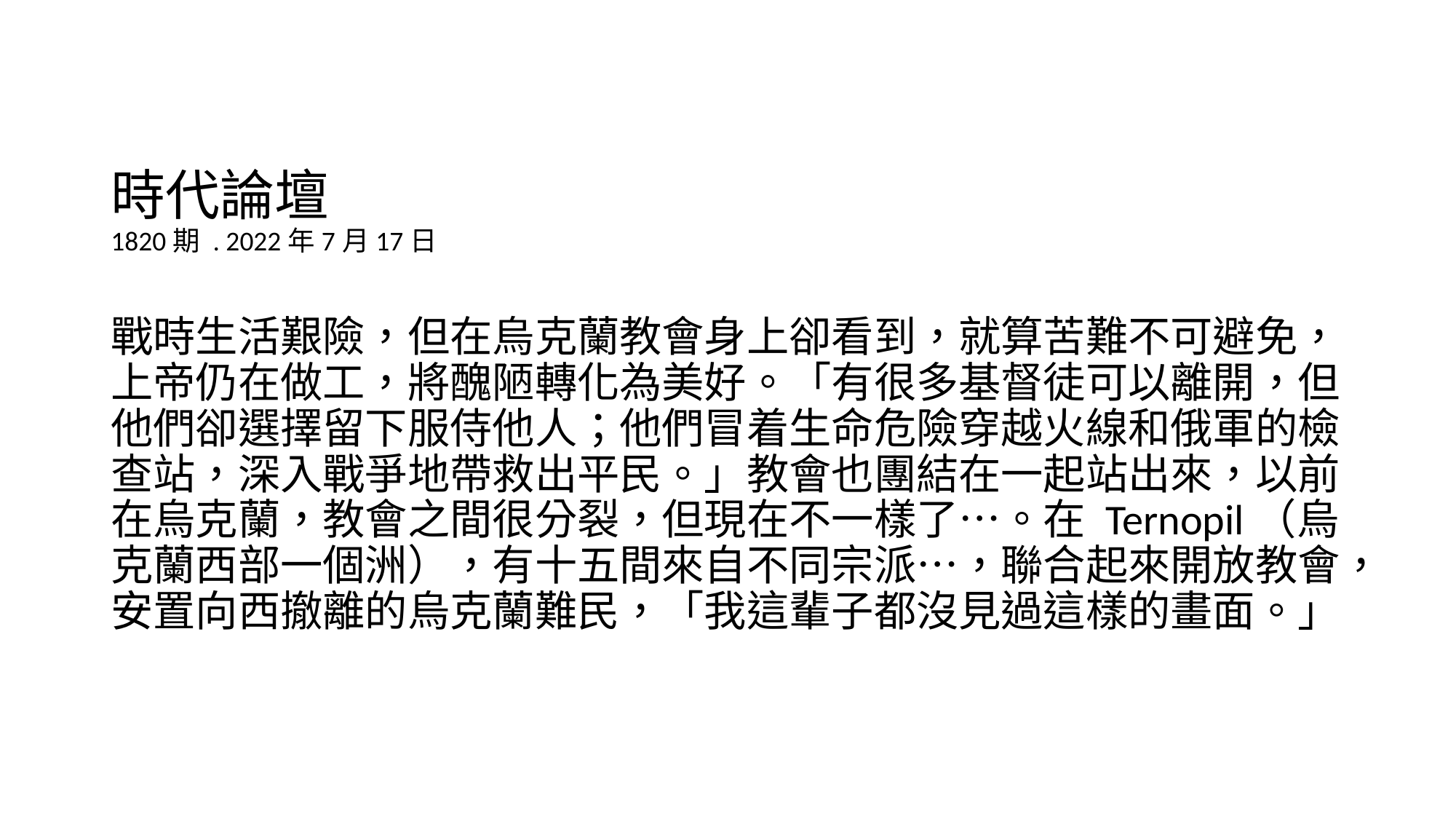

# 時代論壇 1820期 . 2022年7月17日 戰時生活艱險，但在烏克蘭教會身上卻看到，就算苦難不可避免，上帝仍在做工，將醜陋轉化為美好。「有很多基督徒可以離開，但他們卻選擇留下服侍他人；他們冒着生命危險穿越火線和俄軍的檢查站，深入戰爭地帶救出平民。」教會也團結在一起站出來，以前在烏克蘭，教會之間很分裂，但現在不一樣了…。在 Ternopil（烏克蘭西部一個洲），有十五間來自不同宗派…，聯合起來開放教會，安置向西撤離的烏克蘭難民，「我這輩子都沒見過這樣的畫面。」